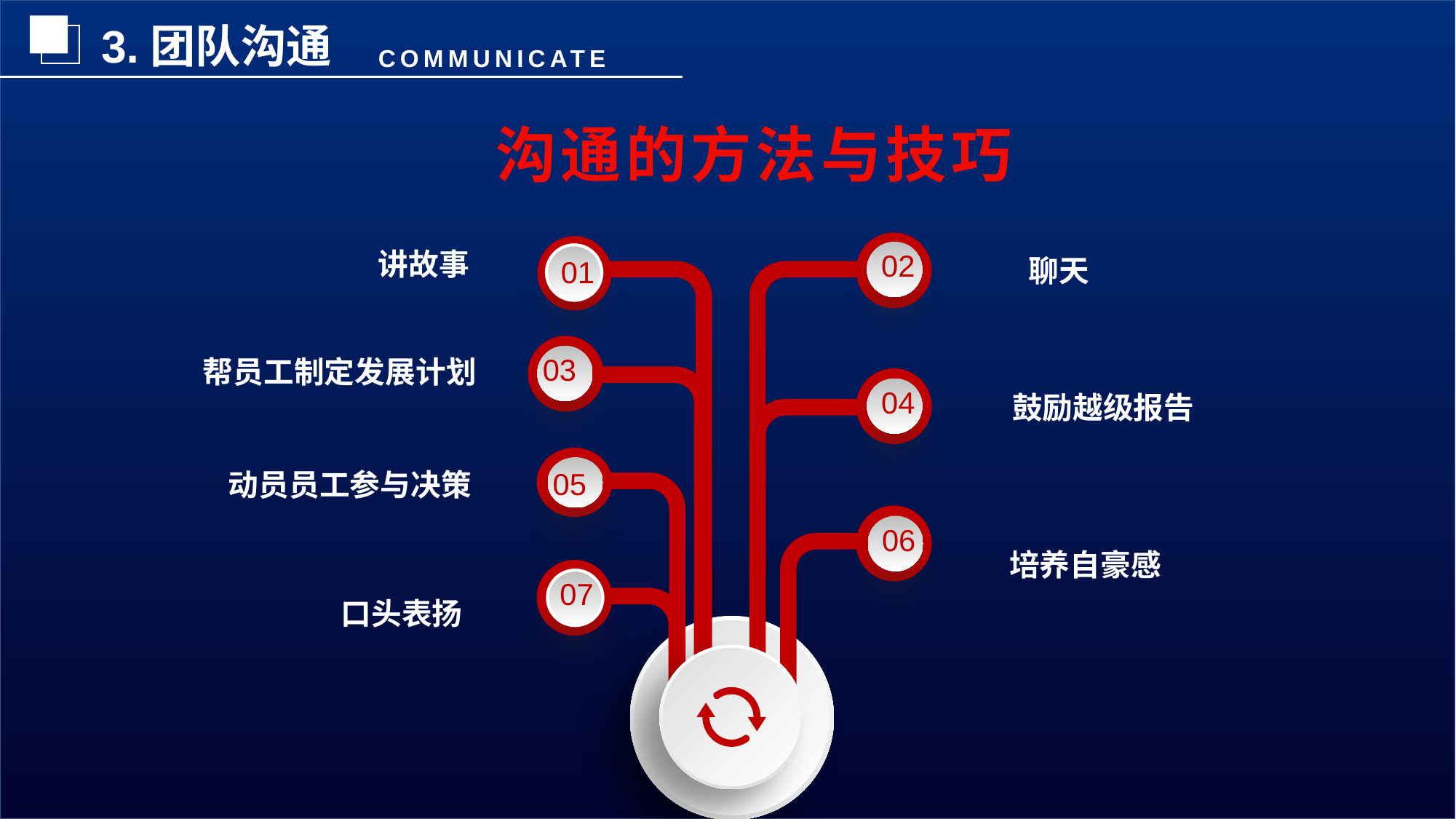

3.团队沟通

COMMUNICATE
沟通的方法与技巧

02

01
讲故事
聊天

03

帮员工制定发展计划

04

鼓励越级报告

05
动员员工参与决策

06

培养自豪感

07

口头表扬